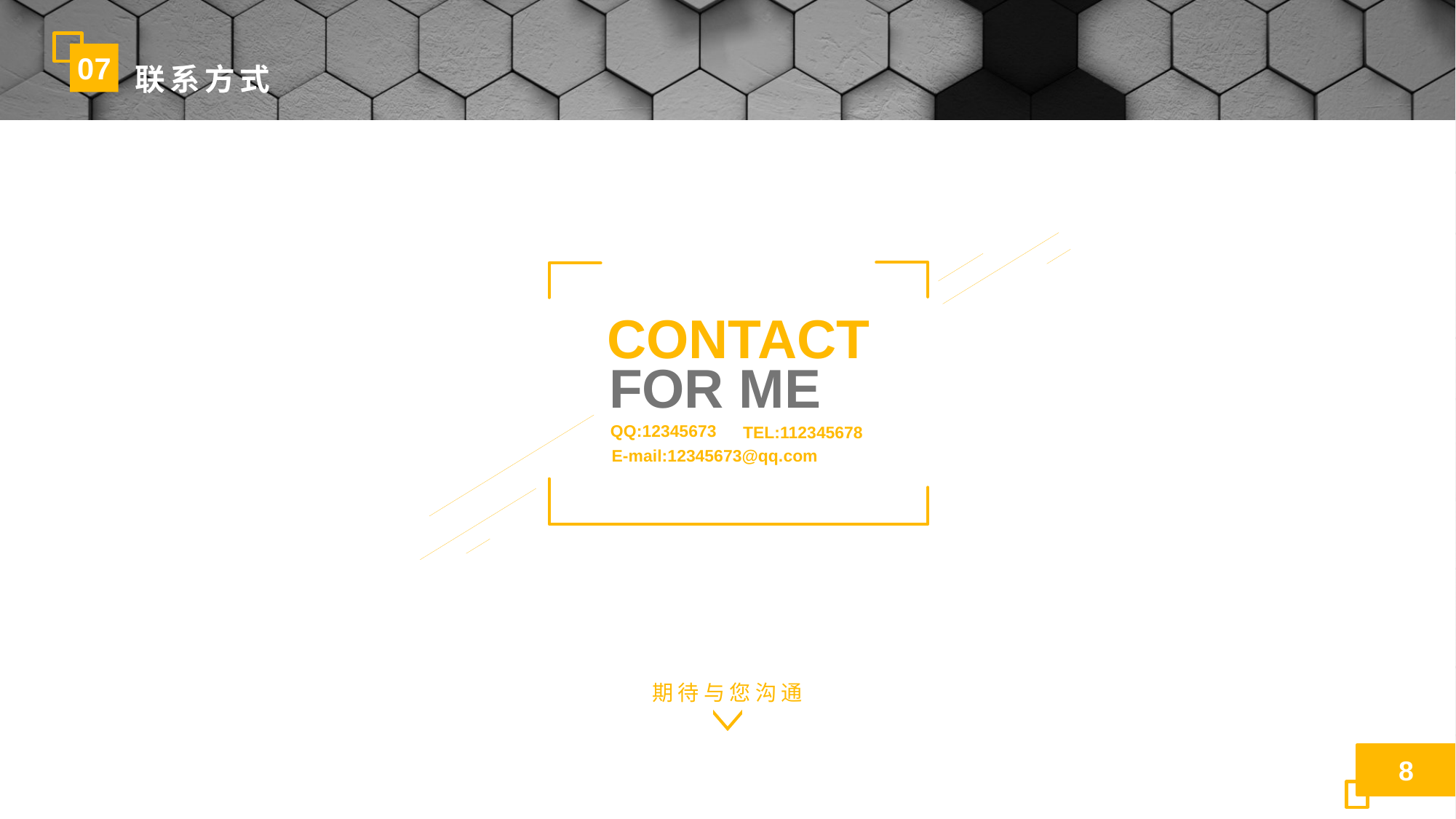

07
联系方式

CONTACT
FOR ME
QQ:12345673
TEL:112345678
E-mail:12345673@qq.com

期待与您沟通

8